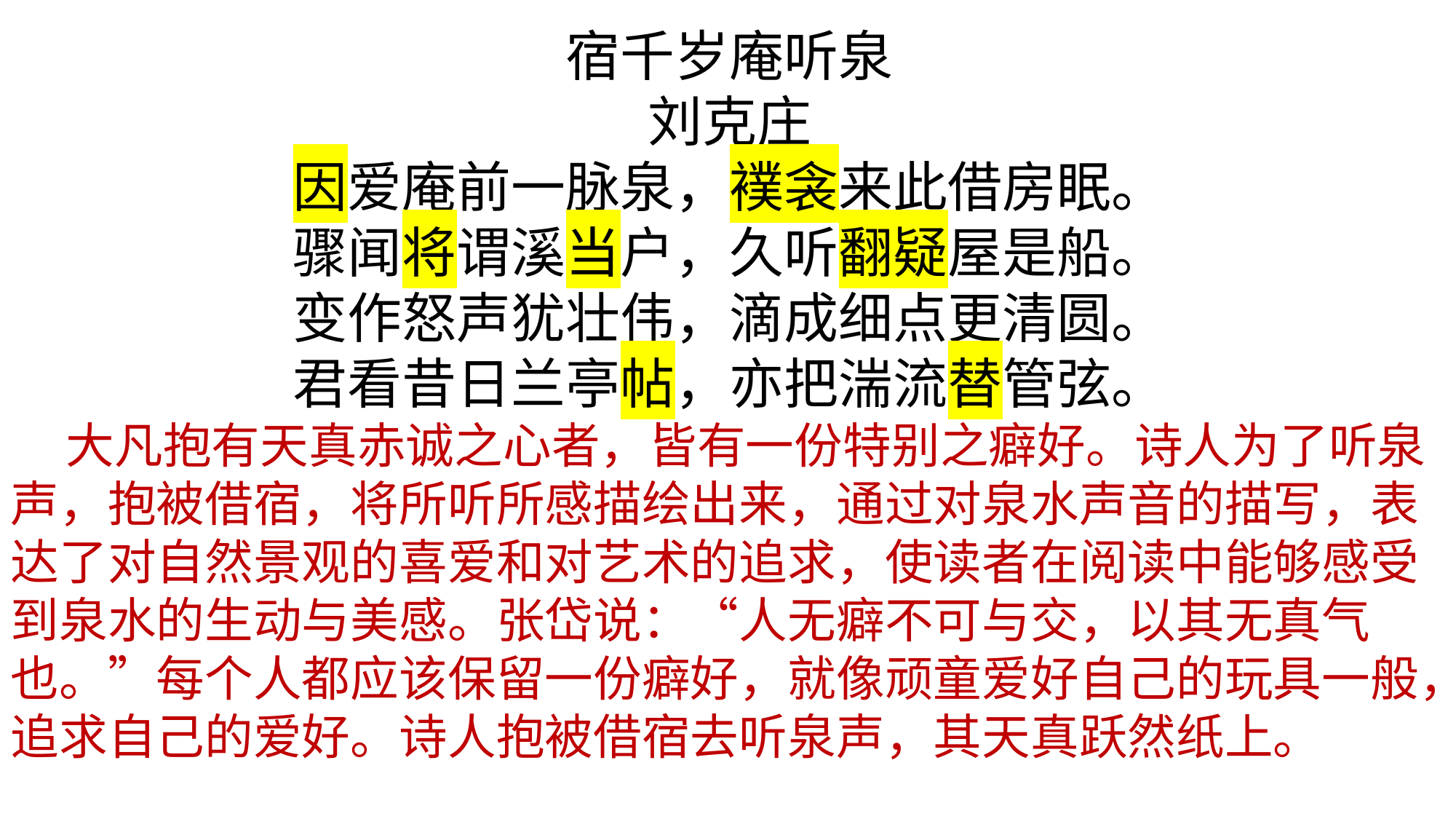

宿千岁庵听泉
刘克庄
因爱庵前一脉泉，襆衾来此借房眠。
骤闻将谓溪当户，久听翻疑屋是船。
变作怒声犹壮伟，滴成细点更清圆。
君看昔日兰亭帖，亦把湍流替管弦。
    大凡抱有天真赤诚之心者，皆有一份特别之癖好。诗人为了听泉声，抱被借宿，将所听所感描绘出来，通过对泉水声音的描写，表达了对自然景观的喜爱和对艺术的追求，使读者在阅读中能够感受到泉水的生动与美感。张岱说：“人无癖不可与交，以其无真气也。”每个人都应该保留一份癖好，就像顽童爱好自己的玩具一般，追求自己的爱好。诗人抱被借宿去听泉声，其天真跃然纸上。